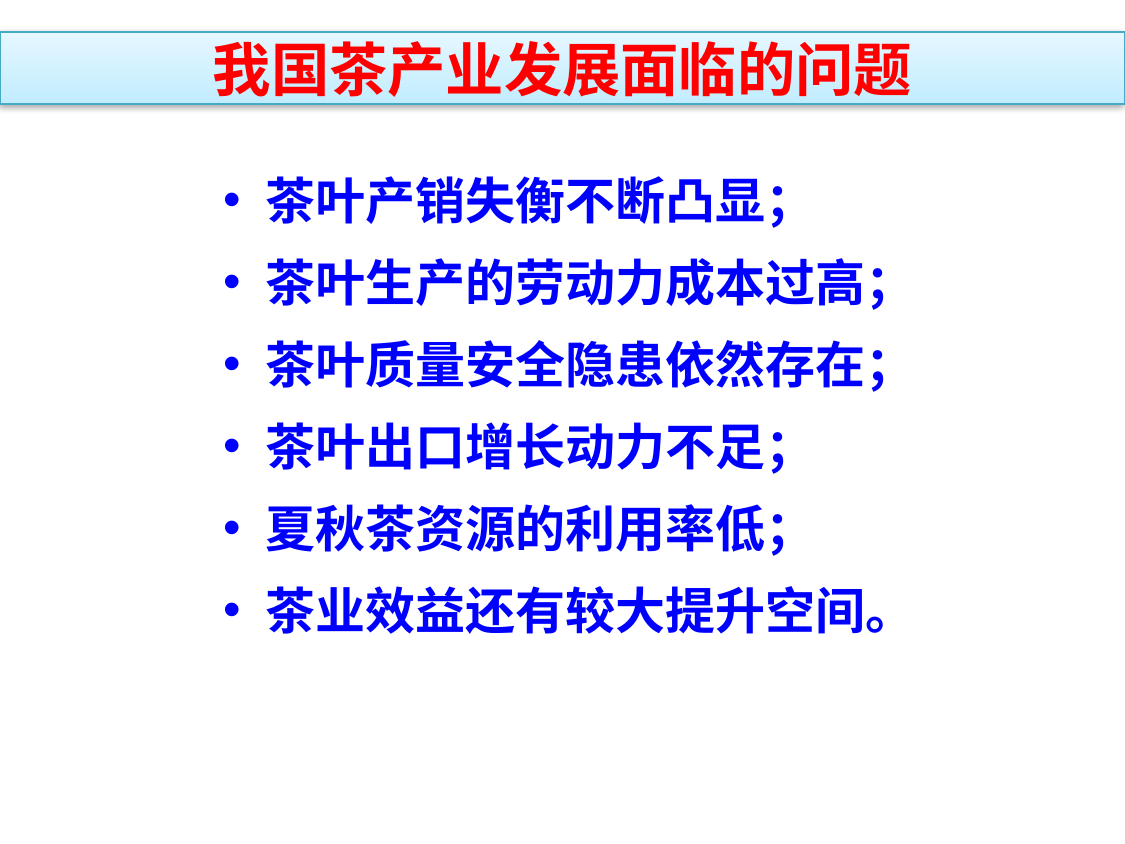

# 我国茶产业发展面临的问题
茶叶产销失衡不断凸显；
茶叶生产的劳动力成本过高；
茶叶质量安全隐患依然存在；
茶叶出口增长动力不足；
夏秋茶资源的利用率低；
茶业效益还有较大提升空间。